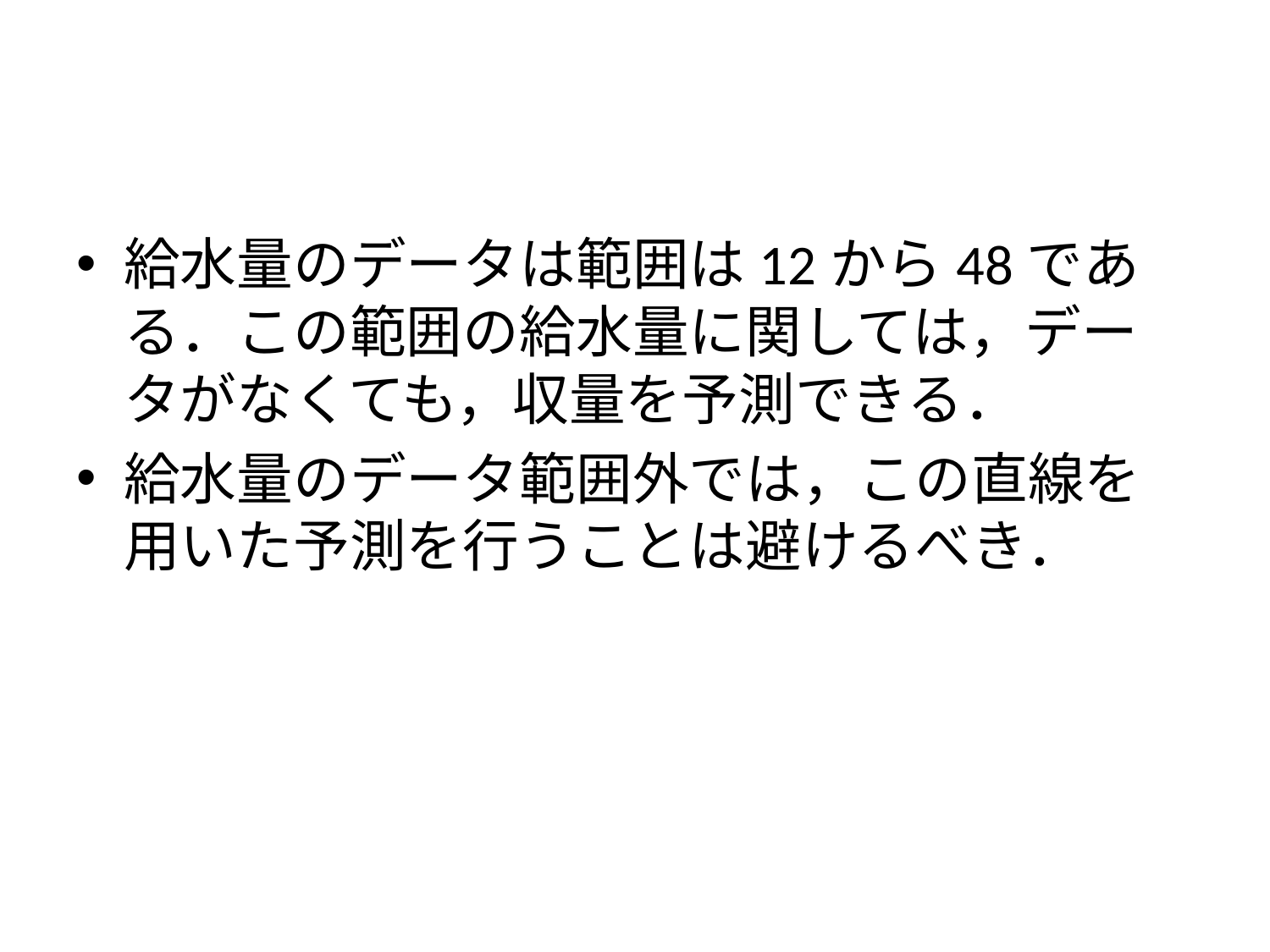

#
給水量のデータは範囲は12から48である．この範囲の給水量に関しては，データがなくても，収量を予測できる．
給水量のデータ範囲外では，この直線を用いた予測を行うことは避けるべき．